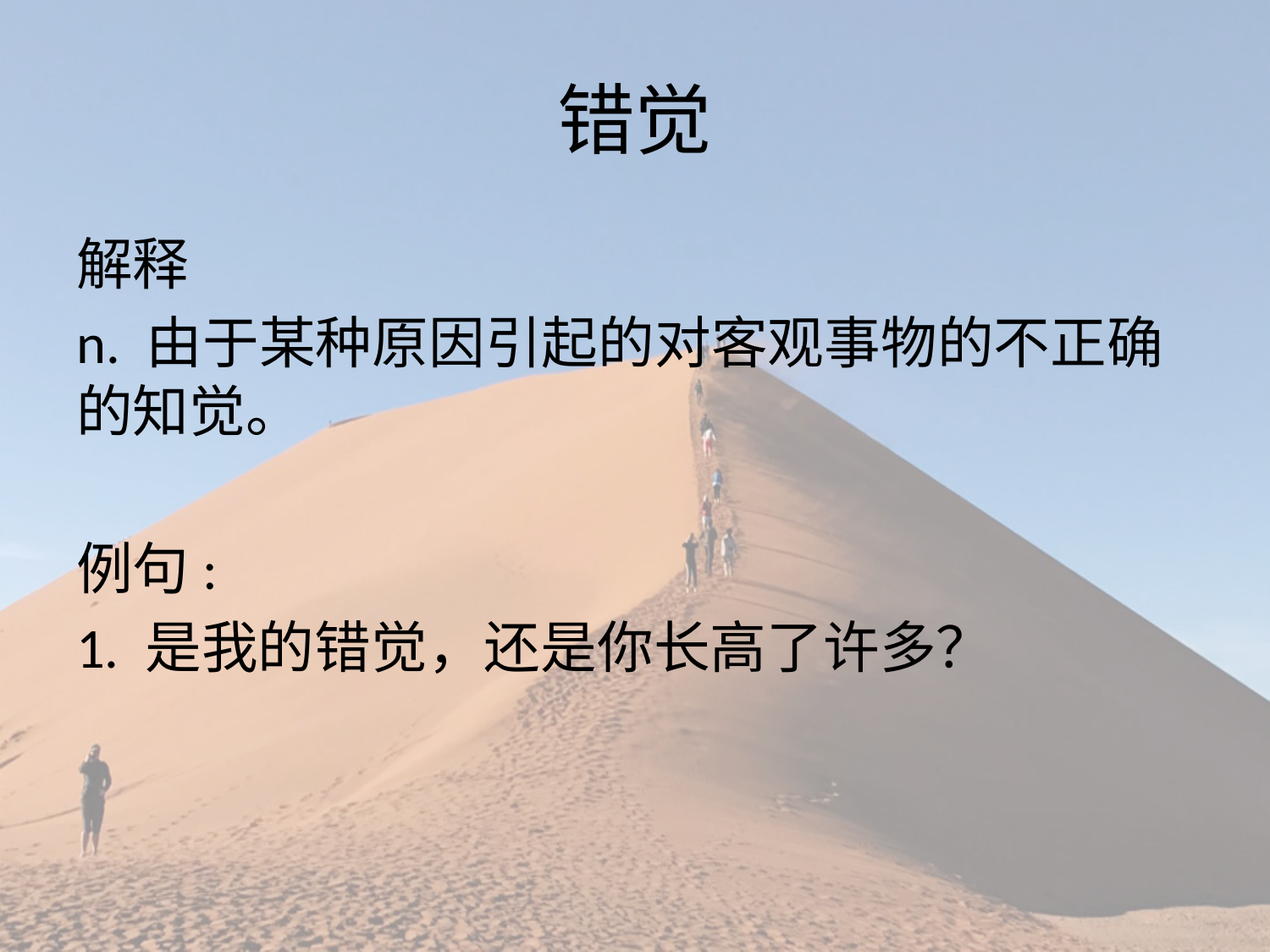

# 错觉
解释
n. 由于某种原因引起的对客观事物的不正确的知觉。

例句:
1. 是我的错觉，还是你长高了许多？